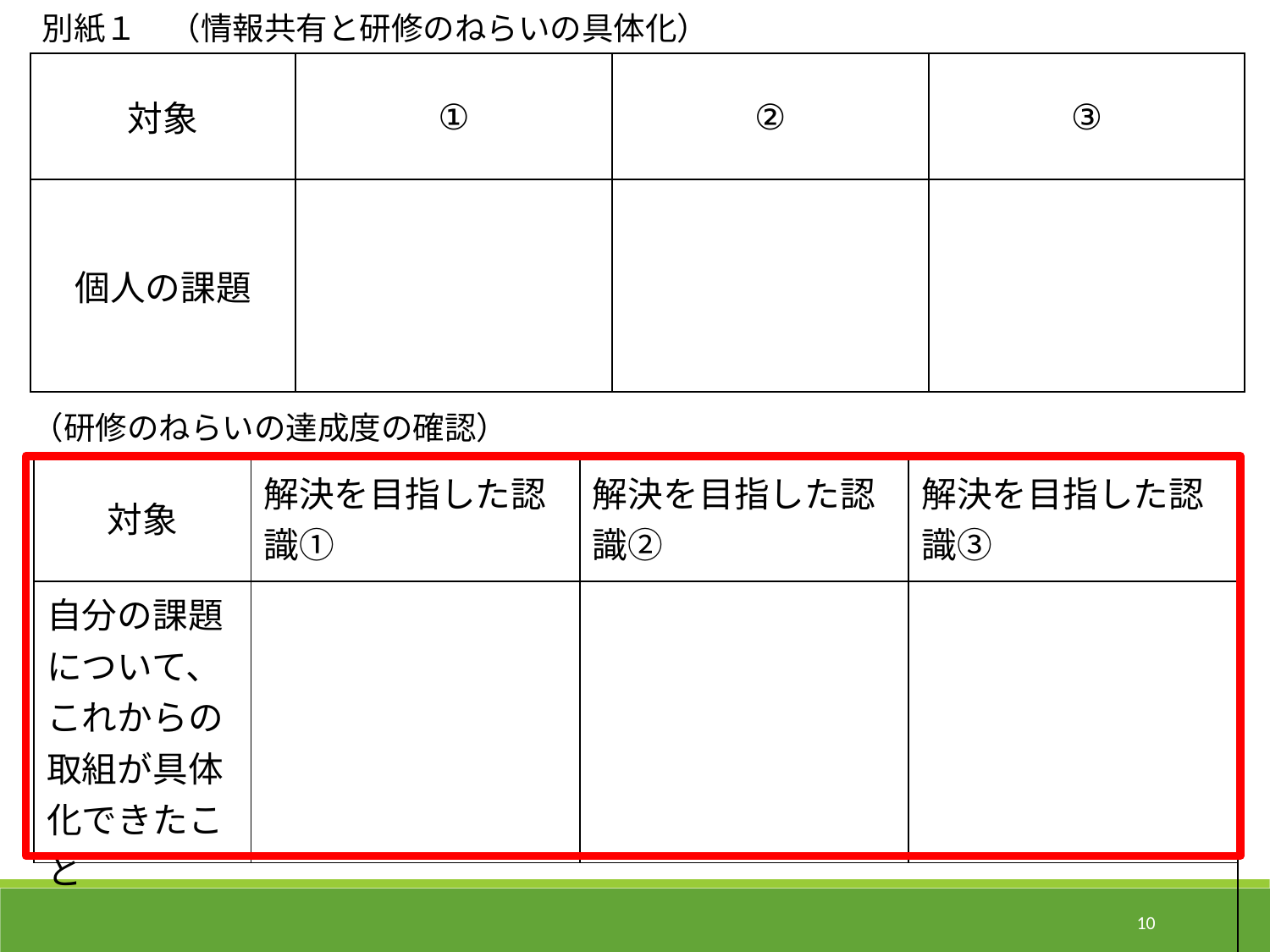

別紙１　（情報共有と研修のねらいの具体化）
| 対象 | ① | ② | ③ |
| --- | --- | --- | --- |
| 個人の課題 |  |  |  |
|  |  |  |  |
（研修のねらいの達成度の確認）
| 対象 | 解決を目指した認識① | 解決を目指した認識② | 解決を目指した認識③ |  |
| --- | --- | --- | --- | --- |
| 自分の課題について、これからの取組が具体化できたこと |  |  |  |  |
|  |  |  |  |  |

10